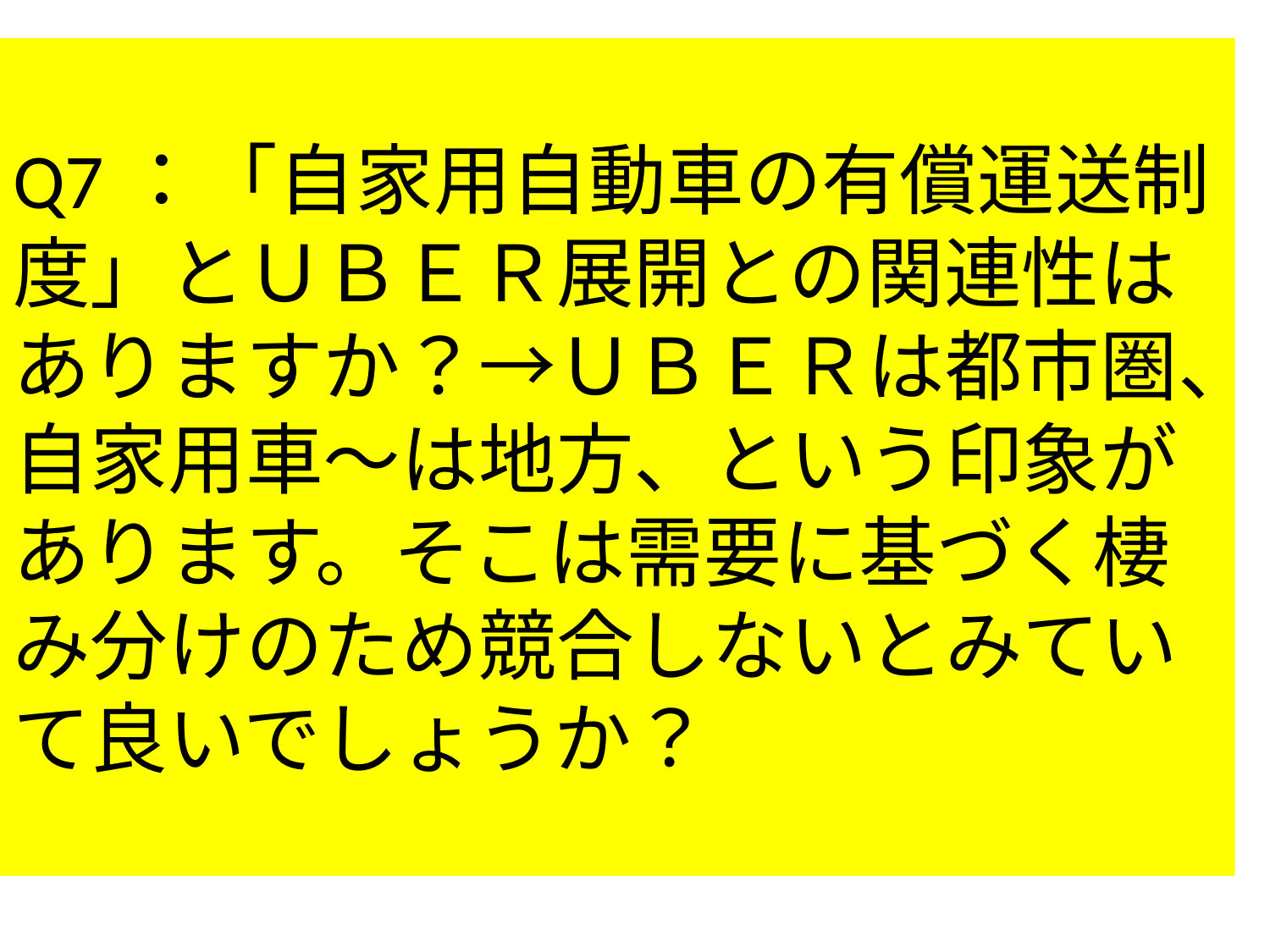

# Q7：「自家用自動車の有償運送制度」とＵＢＥＲ展開との関連性はありますか？→ＵＢＥＲは都市圏、自家用車～は地方、という印象があります。そこは需要に基づく棲み分けのため競合しないとみていて良いでしょうか？